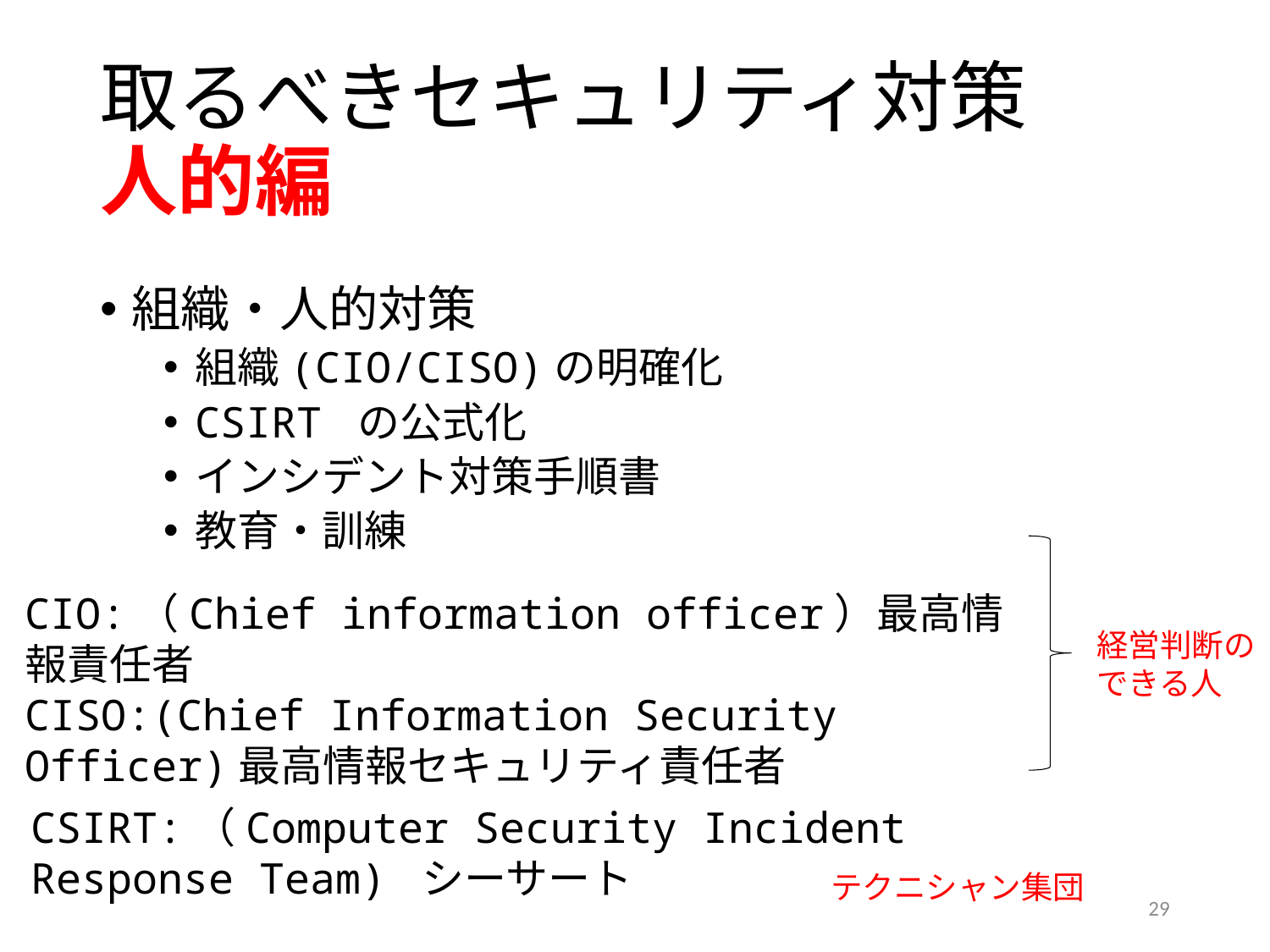

# 取るべきセキュリティ対策 人的編
組織・人的対策
組織(CIO/CISO)の明確化
CSIRT の公式化
インシデント対策手順書
教育・訓練

CIO:（Chief information officer）最高情報責任者
CISO:(Chief Information Security Officer)最高情報セキュリティ責任者
経営判断のできる人
CSIRT:（Computer Security Incident Response Team) シーサート
テクニシャン集団
29